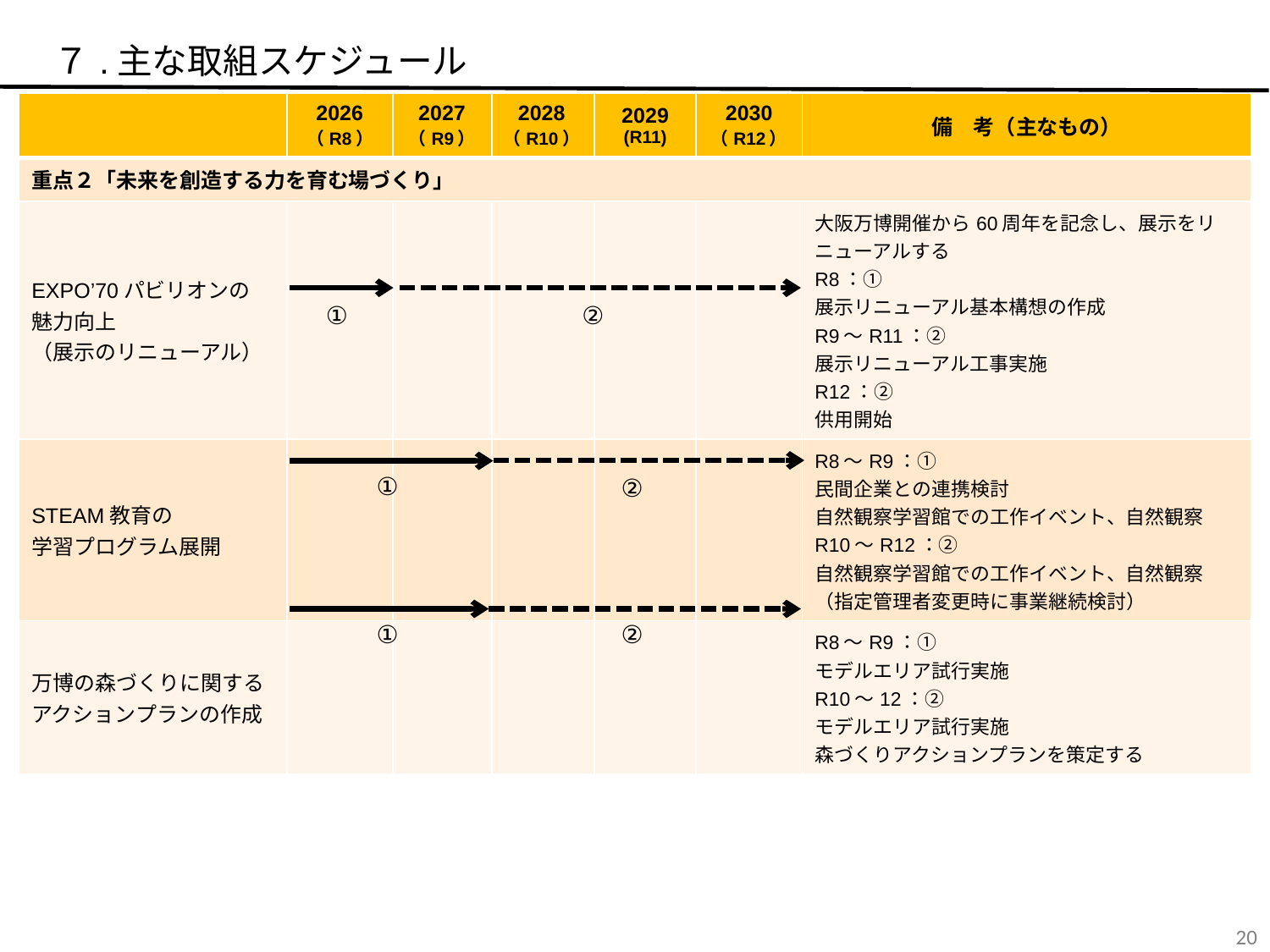

７.主な取組スケジュール
|  | 2026 （R8） | 2027 （R9） | 2028 （R10） | 2029 (R11) | 2030 （R12） | 備　考（主なもの） |
| --- | --- | --- | --- | --- | --- | --- |
| 重点２「未来を創造する力を育む場づくり」 |  |  |  |  |  |  |
| EXPO’70パビリオンの 魅力向上 （展示のリニューアル） |  |  |  |  |  | 大阪万博開催から60周年を記念し、展示をリニューアルする R8：① 展示リニューアル基本構想の作成 R9～R11：② 展示リニューアル工事実施 R12：② 供用開始 |
| STEAM教育の 学習プログラム展開 |  |  |  |  |  | R8～R9：① 民間企業との連携検討 自然観察学習館での工作イベント、自然観察 R10～R12：② 自然観察学習館での工作イベント、自然観察　 （指定管理者変更時に事業継続検討） |
| 万博の森づくりに関する アクションプランの作成 |  |  |  |  |  | R8～R9：① モデルエリア試行実施 R10～12：② モデルエリア試行実施 森づくりアクションプランを策定する |
①
②
①
②
①
②
20